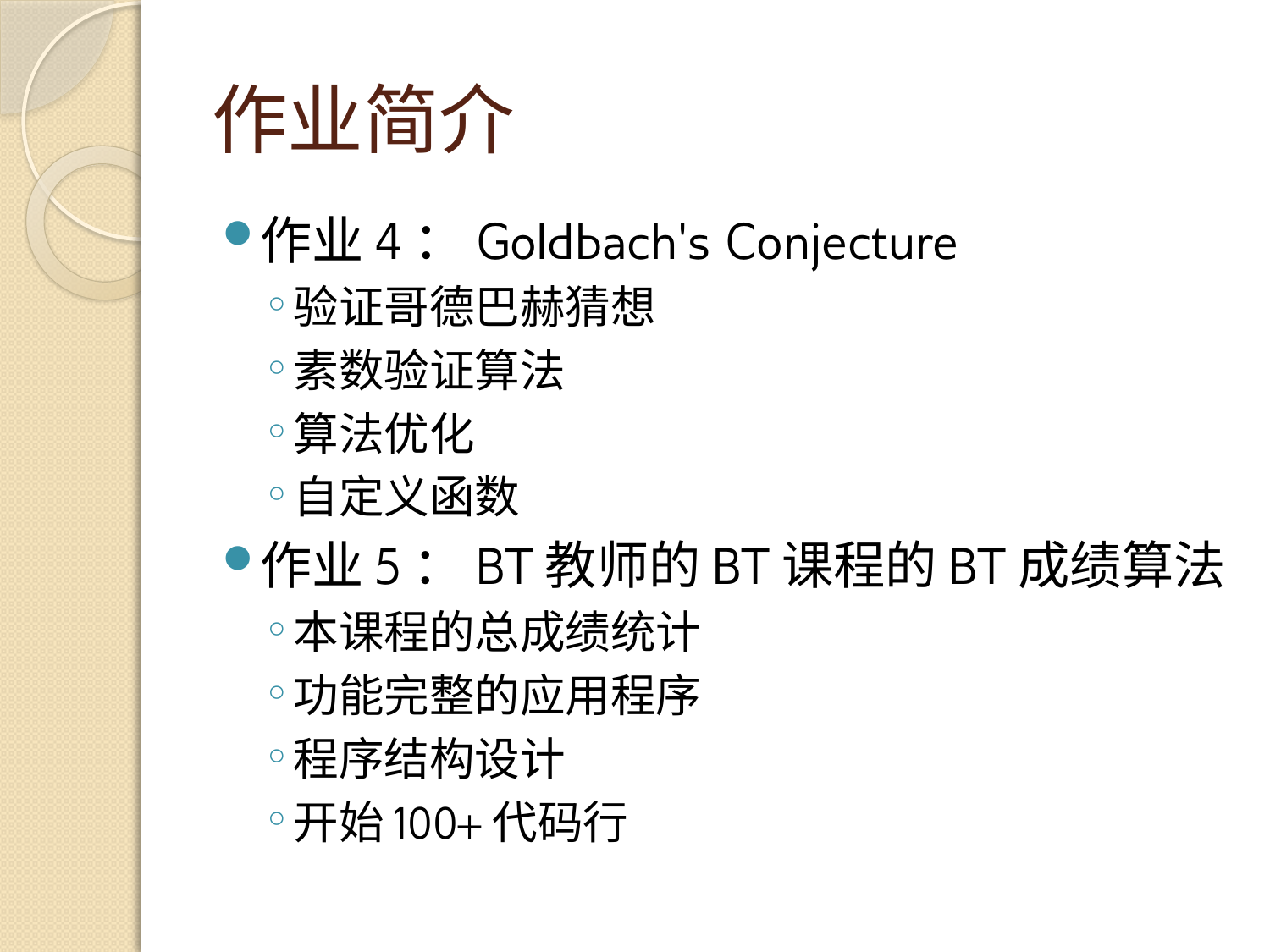

# 作业简介
作业4：Goldbach's Conjecture
验证哥德巴赫猜想
素数验证算法
算法优化
自定义函数
作业5：BT教师的BT课程的BT成绩算法
本课程的总成绩统计
功能完整的应用程序
程序结构设计
开始100+代码行